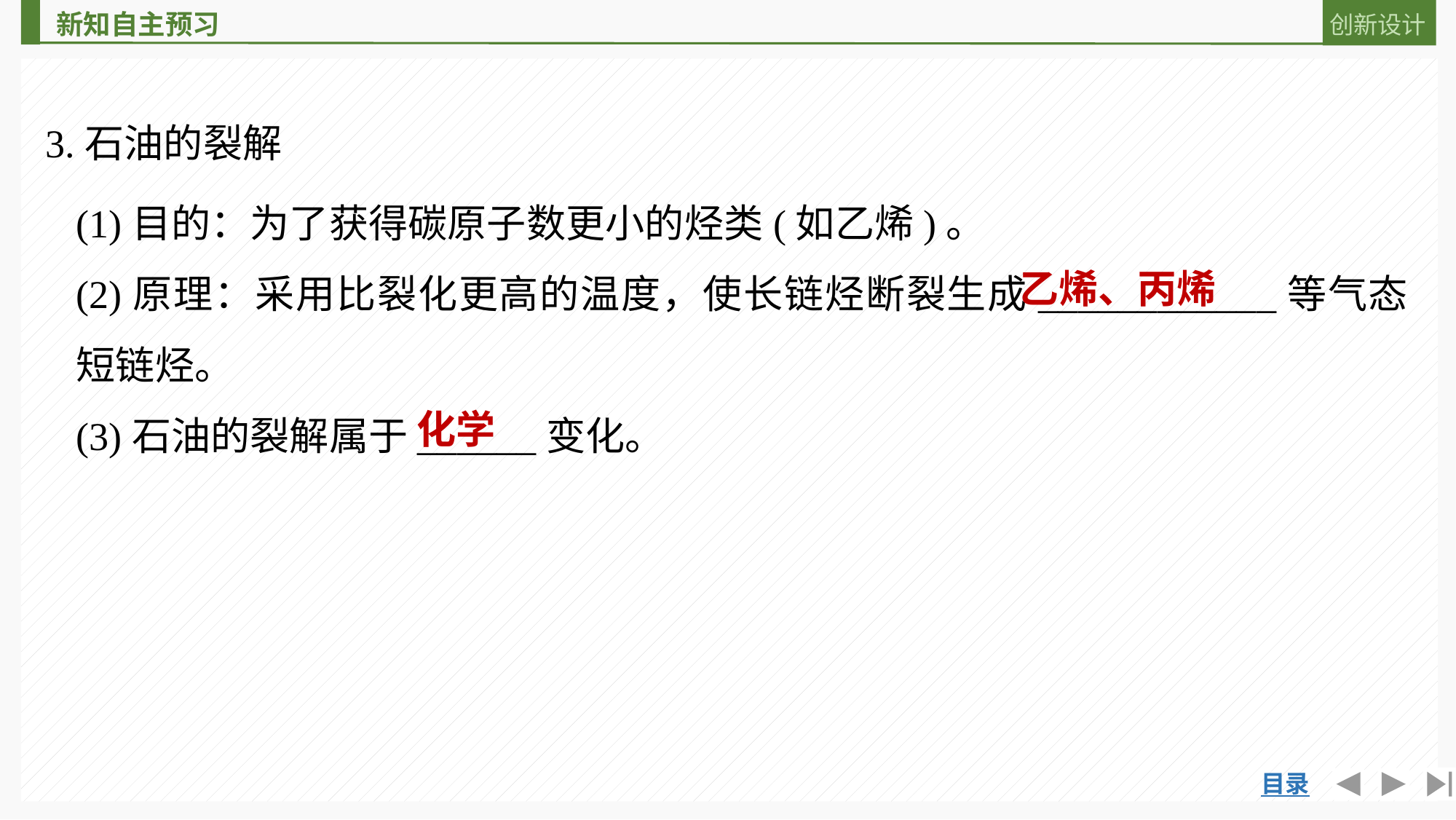

3.石油的裂解
(1)目的：为了获得碳原子数更小的烃类(如乙烯)。
(2)原理：采用比裂化更高的温度，使长链烃断裂生成____________等气态短链烃。
(3)石油的裂解属于______变化。
乙烯、丙烯
化学